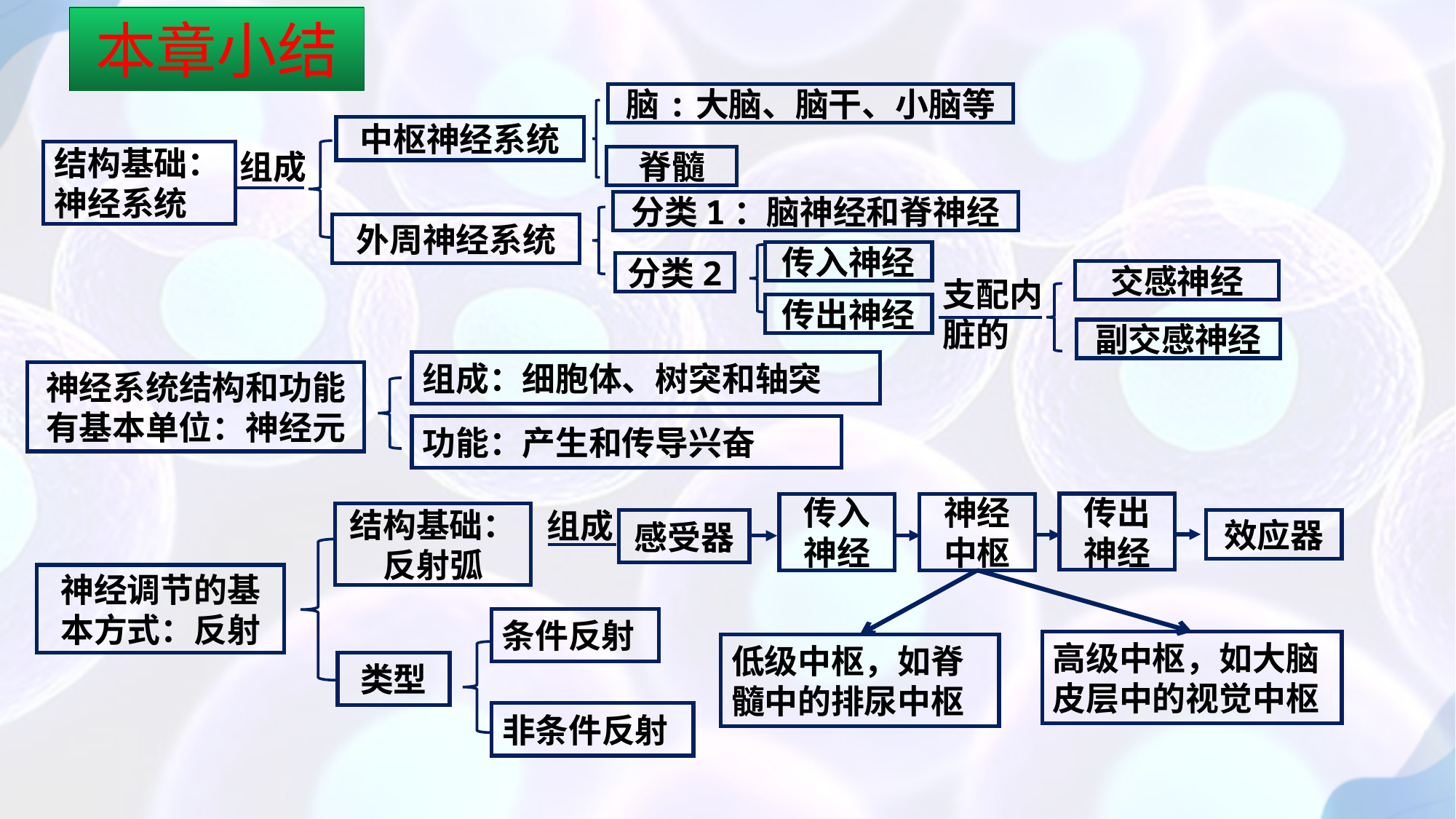

本章小结
脑:大脑、脑干、小脑等

脊髓
中枢神经系统

外周神经系统
组成
结构基础：神经系统
神经系统结构和功能有基本单位：神经元
神经调节的基本方式：反射
分类1：脑神经和脊神经

传入神经

分类2
交感神经
支配内脏的

副交感神经
传出神经
组成：细胞体、树突和轴突

功能：产生和传导兴奋
传出神经
传入神经
神经中枢
组成
感受器
效应器
结构基础：反射弧

类型
条件反射

非条件反射
高级中枢，如大脑皮层中的视觉中枢
低级中枢，如脊髓中的排尿中枢